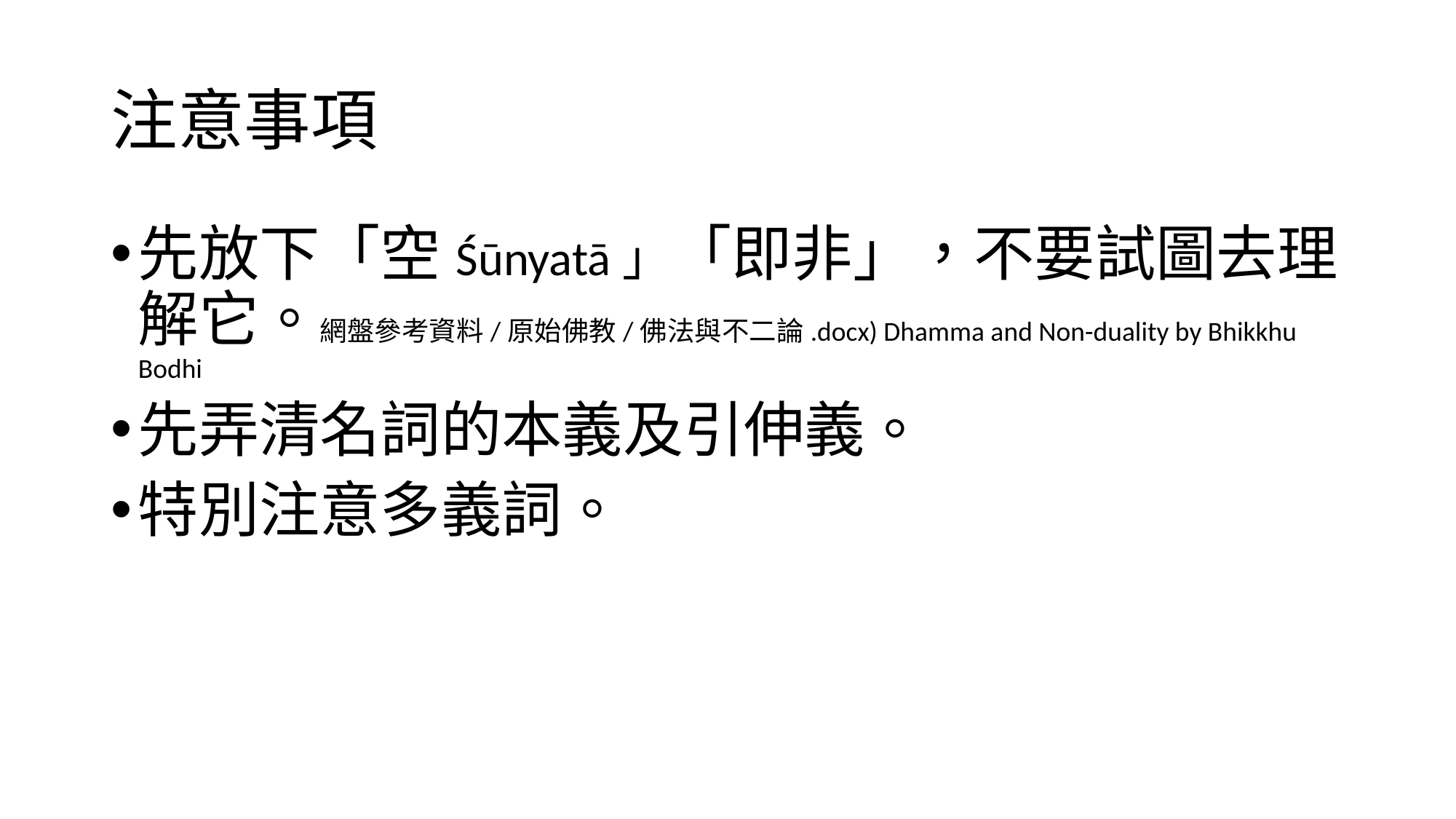

# 注意事項
先放下「空Śūnyatā」「即非」，不要試圖去理解它。網盤參考資料/原始佛教/佛法與不二論.docx) Dhamma and Non-duality by Bhikkhu Bodhi
先弄清名詞的本義及引伸義。
特別注意多義詞。